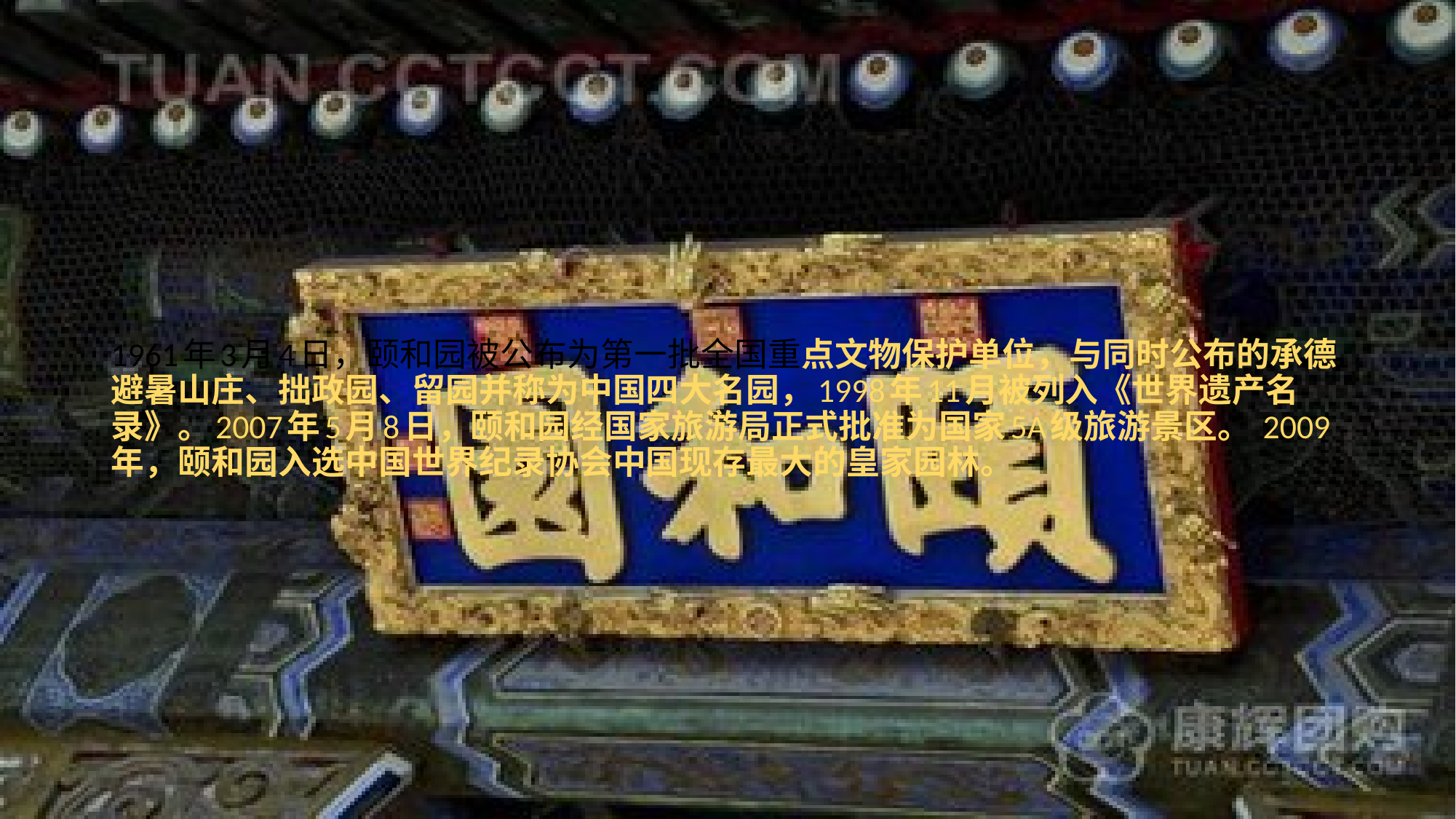

# 1961年3月4日，颐和园被公布为第一批全国重点文物保护单位，与同时公布的承德避暑山庄、拙政园、留园并称为中国四大名园，1998年11月被列入《世界遗产名录》。2007年5月8日，颐和园经国家旅游局正式批准为国家5A级旅游景区。 2009年，颐和园入选中国世界纪录协会中国现存最大的皇家园林。